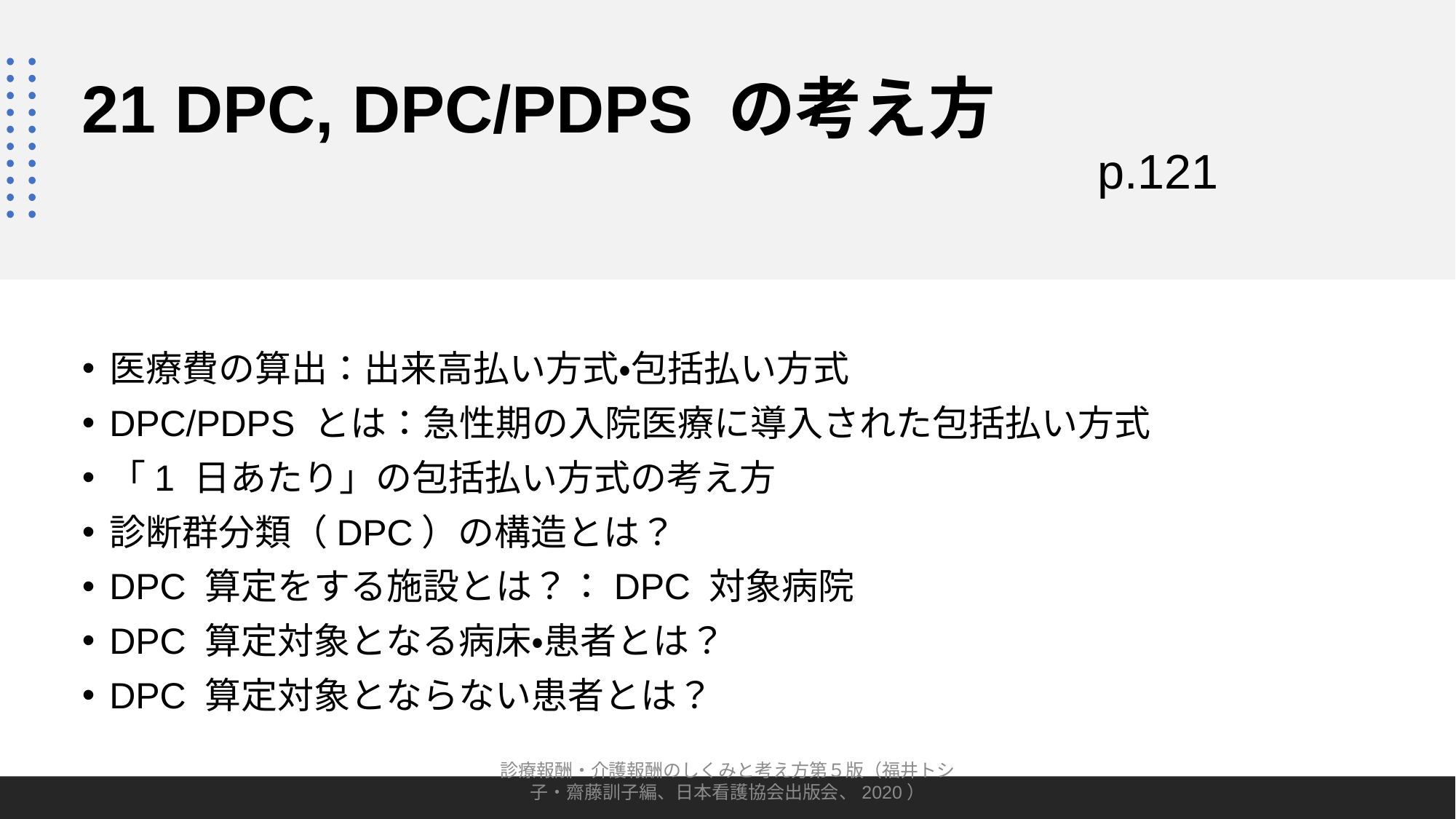

# 21 DPC, DPC/PDPS の考え方 p.121

医療費の算出：出来高払い方式・包括払い方式
DPC/PDPS とは：急性期の入院医療に導入された包括払い方式
「1 日あたり」の包括払い方式の考え方
診断群分類（DPC）の構造とは？
DPC 算定をする施設とは？：DPC 対象病院
DPC 算定対象となる病床・患者とは？
DPC 算定対象とならない患者とは？
診療報酬・介護報酬のしくみと考え方第５版（福井トシ子・齋藤訓子編、日本看護協会出版会、2020）